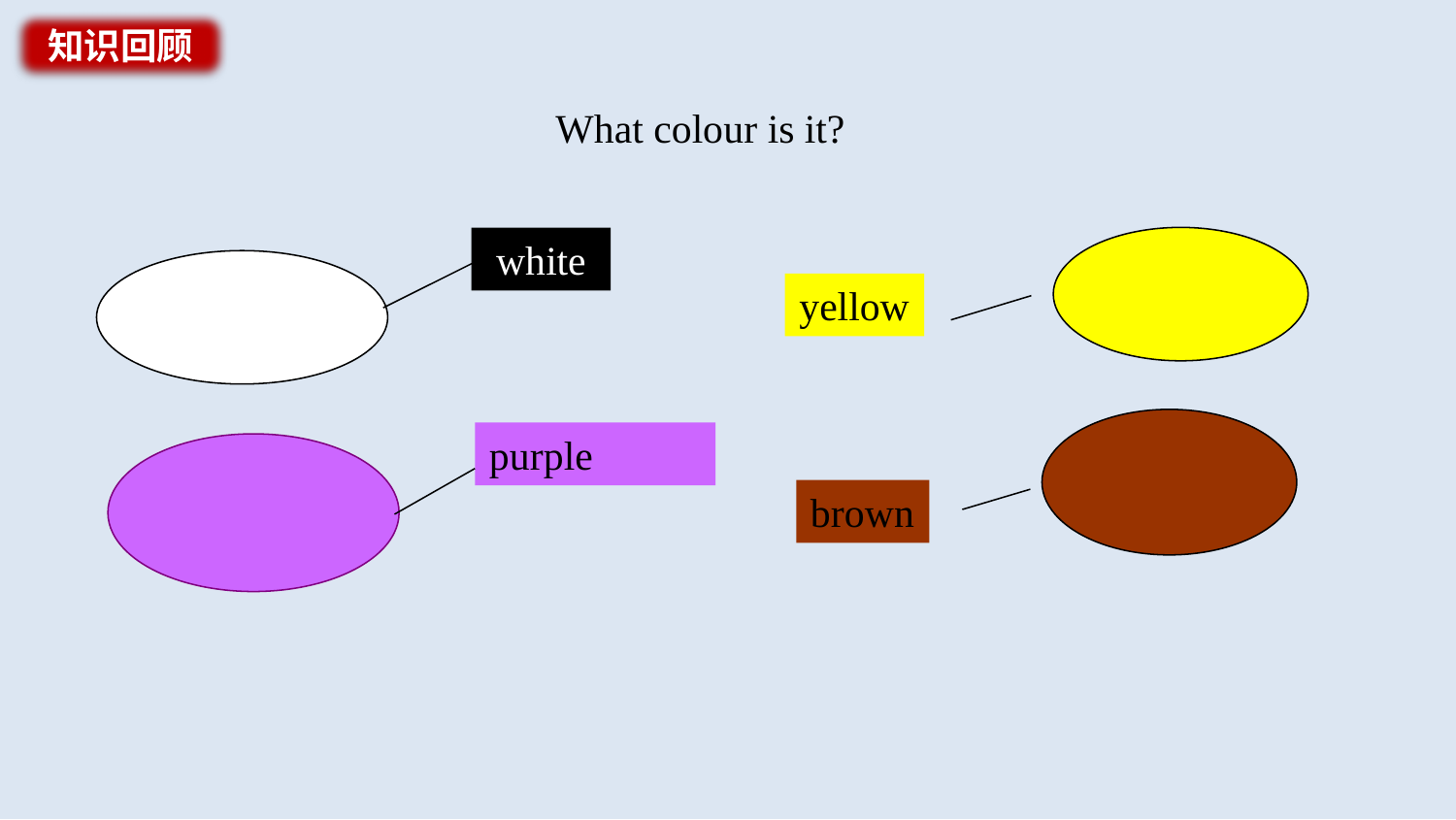

知识回顾
What colour is it?

 white

yellow

purple

brown